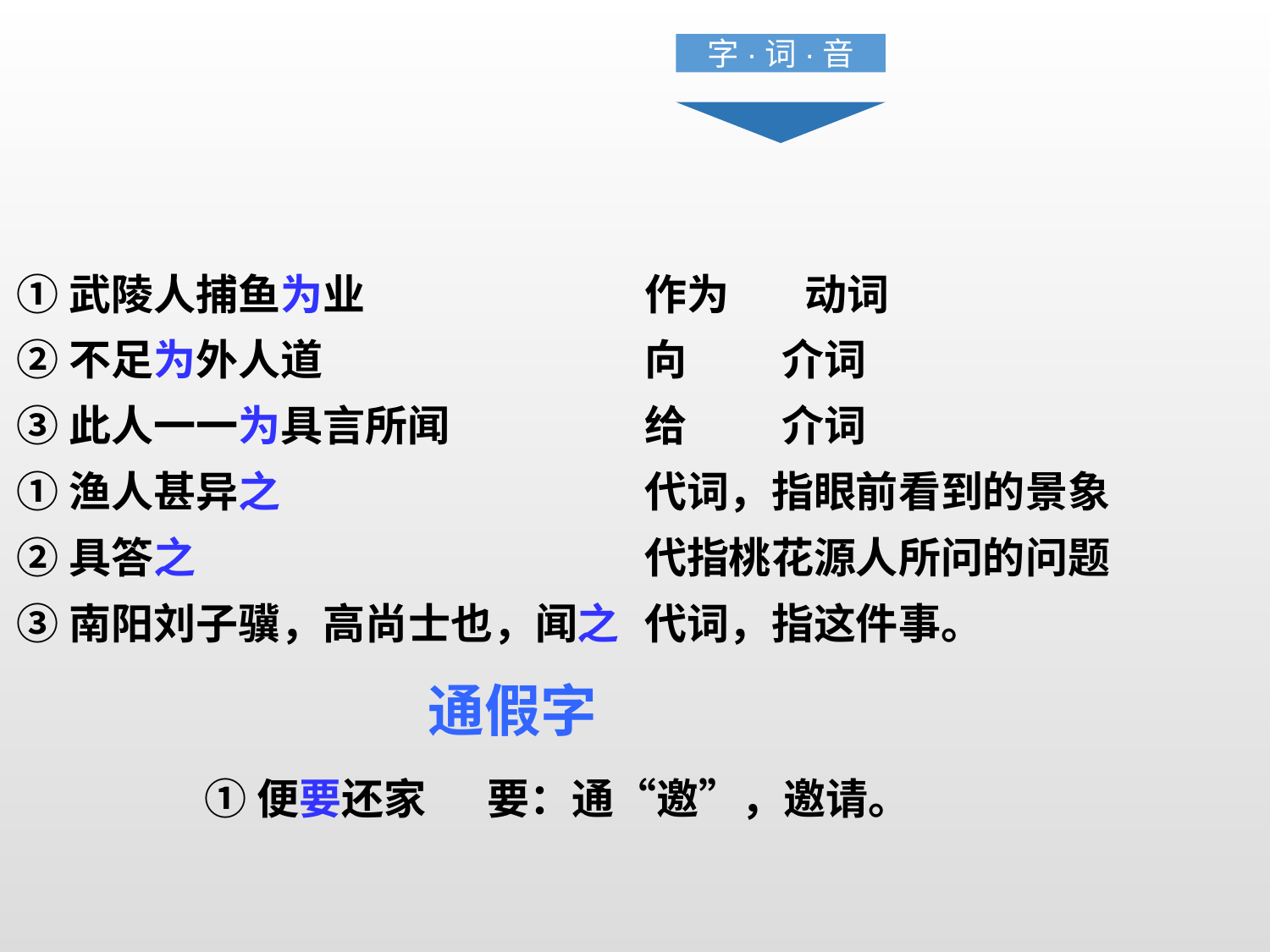

字·词·音

①武陵人捕鱼为业
②不足为外人道
③此人一一为具言所闻
①渔人甚异之
②具答之
③南阳刘子骥，高尚士也，闻之
作为        动词
向          介词
给          介词
代词，指眼前看到的景象
代指桃花源人所问的问题
代词，指这件事。
通假字
①便要还家
要：通“邀”，邀请。